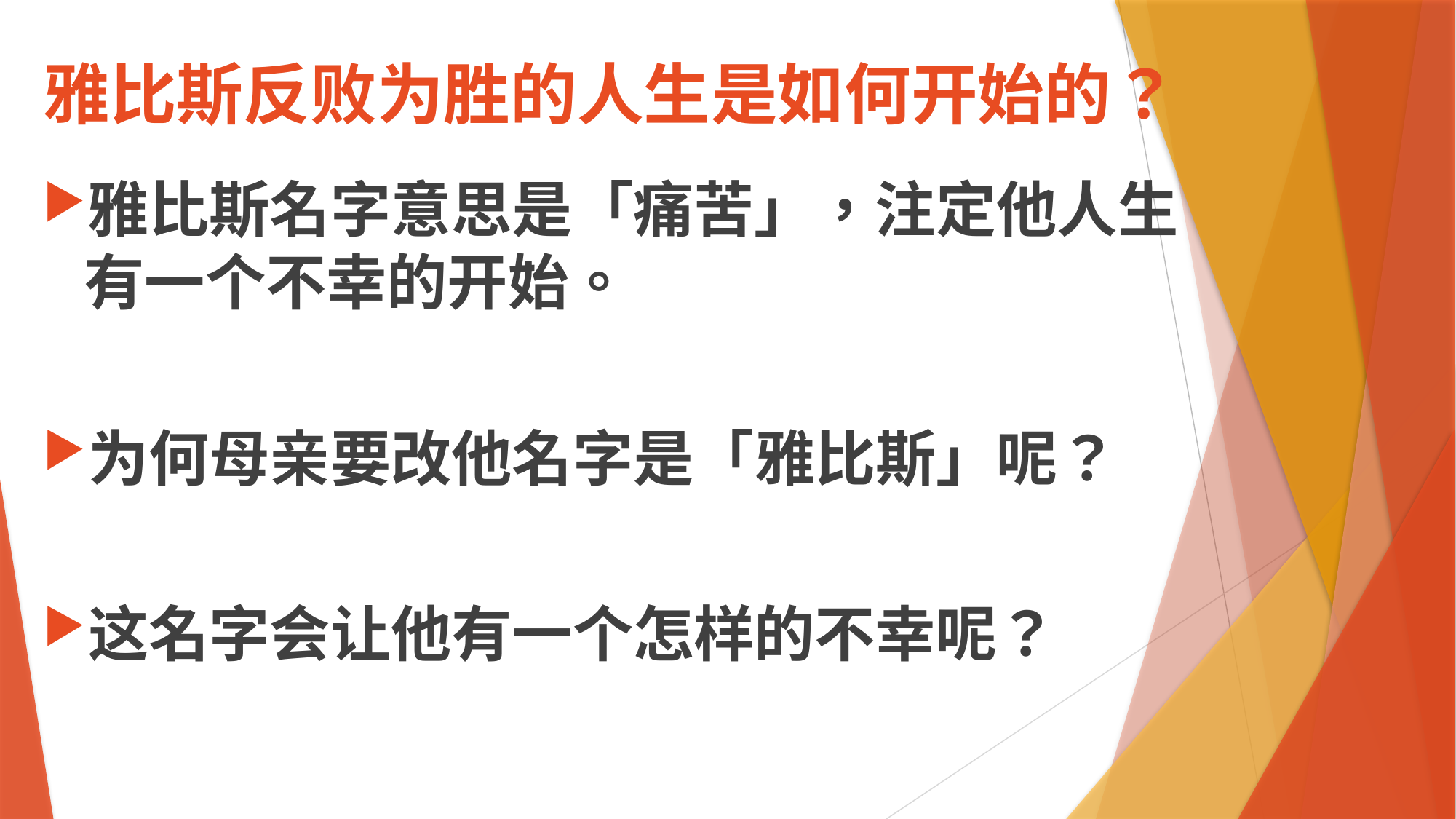

# 雅比斯反败为胜的人生是如何开始的？
雅比斯名字意思是「痛苦」，注定他人生有一个不幸的开始。

为何母亲要改他名字是「雅比斯」呢？

这名字会让他有一个怎样的不幸呢？